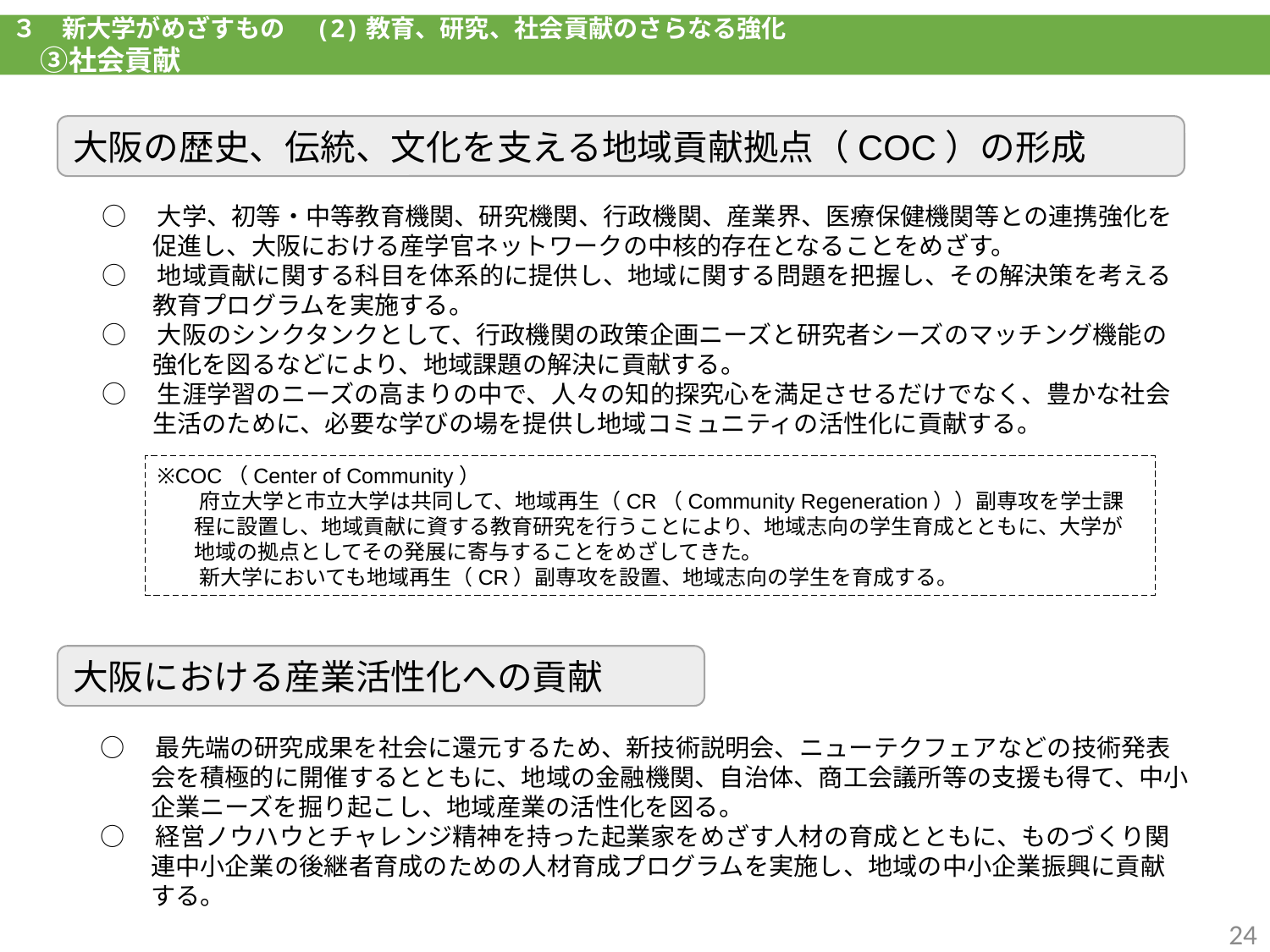

３　新大学がめざすもの　(2)教育、研究、社会貢献のさらなる強化
　③社会貢献
大阪の歴史、伝統、文化を支える地域貢献拠点（COC）の形成
○　大学、初等・中等教育機関、研究機関、行政機関、産業界、医療保健機関等との連携強化を促進し、大阪における産学官ネットワークの中核的存在となることをめざす。
○　地域貢献に関する科目を体系的に提供し、地域に関する問題を把握し、その解決策を考える教育プログラムを実施する。
○　大阪のシンクタンクとして、行政機関の政策企画ニーズと研究者シーズのマッチング機能の強化を図るなどにより、地域課題の解決に貢献する。
○　生涯学習のニーズの高まりの中で、人々の知的探究心を満足させるだけでなく、豊かな社会生活のために、必要な学びの場を提供し地域コミュニティの活性化に貢献する。
※COC（Center of Community）
　　府立大学と市立大学は共同して、地域再生（CR（Community Regeneration））副専攻を学士課程に設置し、地域貢献に資する教育研究を行うことにより、地域志向の学生育成とともに、大学が地域の拠点としてその発展に寄与することをめざしてきた。
　　新大学においても地域再生（CR）副専攻を設置、地域志向の学生を育成する。
大阪における産業活性化への貢献
○　最先端の研究成果を社会に還元するため、新技術説明会、ニューテクフェアなどの技術発表会を積極的に開催するとともに、地域の金融機関、自治体、商工会議所等の支援も得て、中小企業ニーズを掘り起こし、地域産業の活性化を図る。
○　経営ノウハウとチャレンジ精神を持った起業家をめざす人材の育成とともに、ものづくり関連中小企業の後継者育成のための人材育成プログラムを実施し、地域の中小企業振興に貢献する。
24